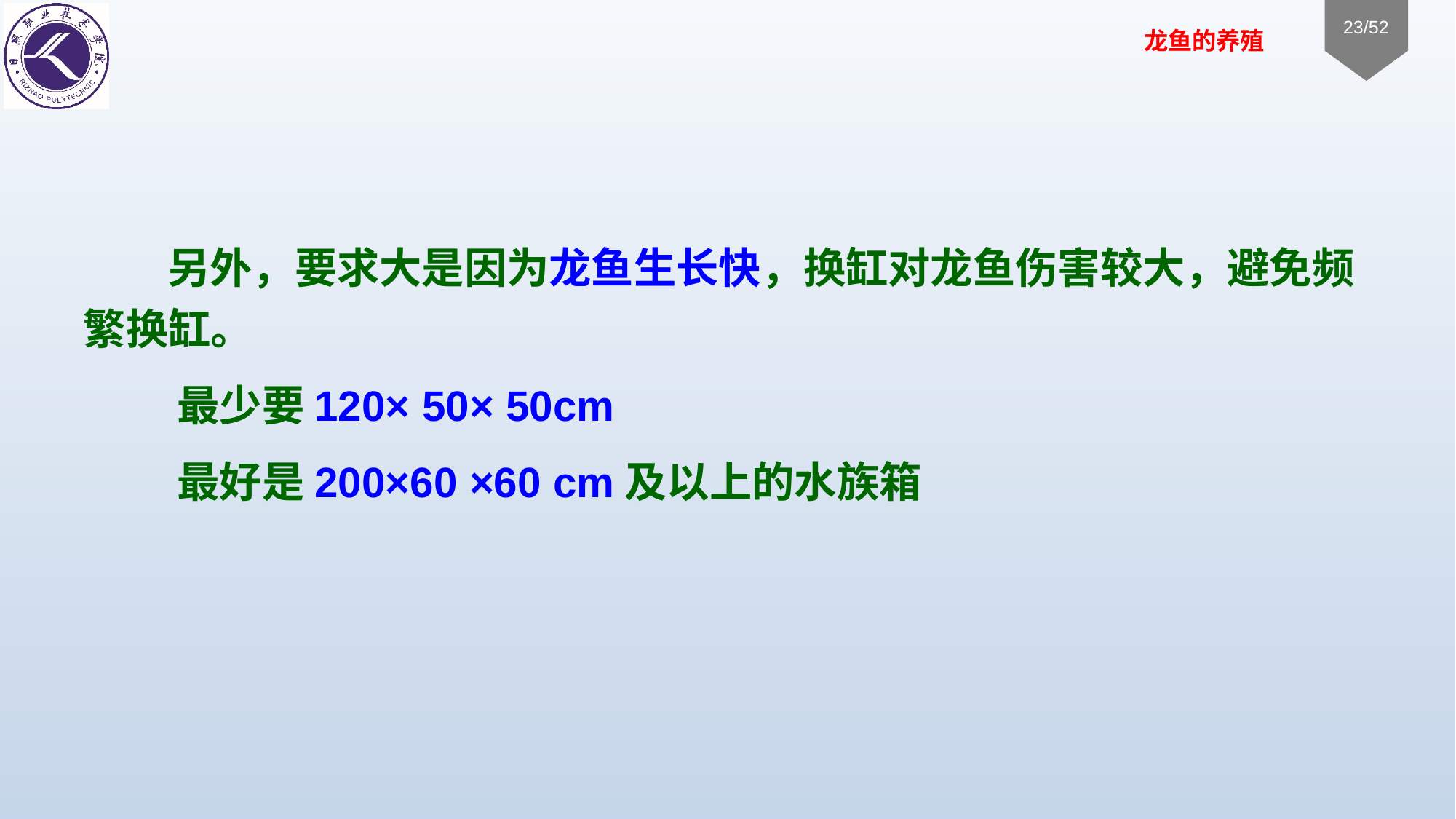

#
  另外，要求大是因为龙鱼生长快，换缸对龙鱼伤害较大，避免频繁换缸。
   最少要120× 50× 50cm
   最好是200×60 ×60 cm及以上的水族箱